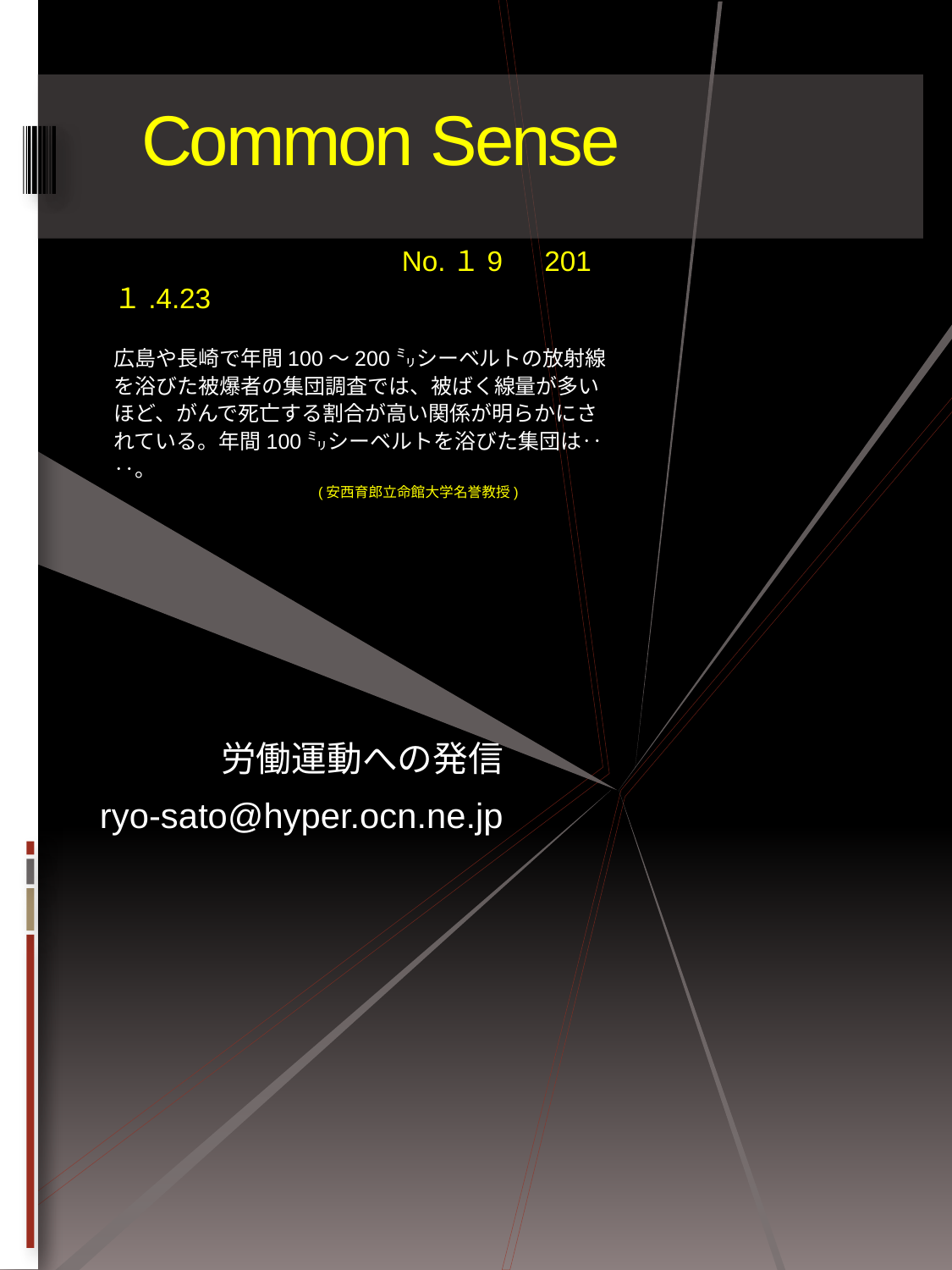

# Common Sense
　　　　　　　　　　No.１9　201１.4.23

広島や長崎で年間100～200㍉シーベルトの放射線を浴びた被爆者の集団調査では、被ばく線量が多いほど、がんで死亡する割合が高い関係が明らかにされている。年間100㍉シーベルトを浴びた集団は‥‥。
                                       　　　　　 (安西育郎立命館大学名誉教授)

労働運動への発信
ryo-sato@hyper.ocn.ne.jp